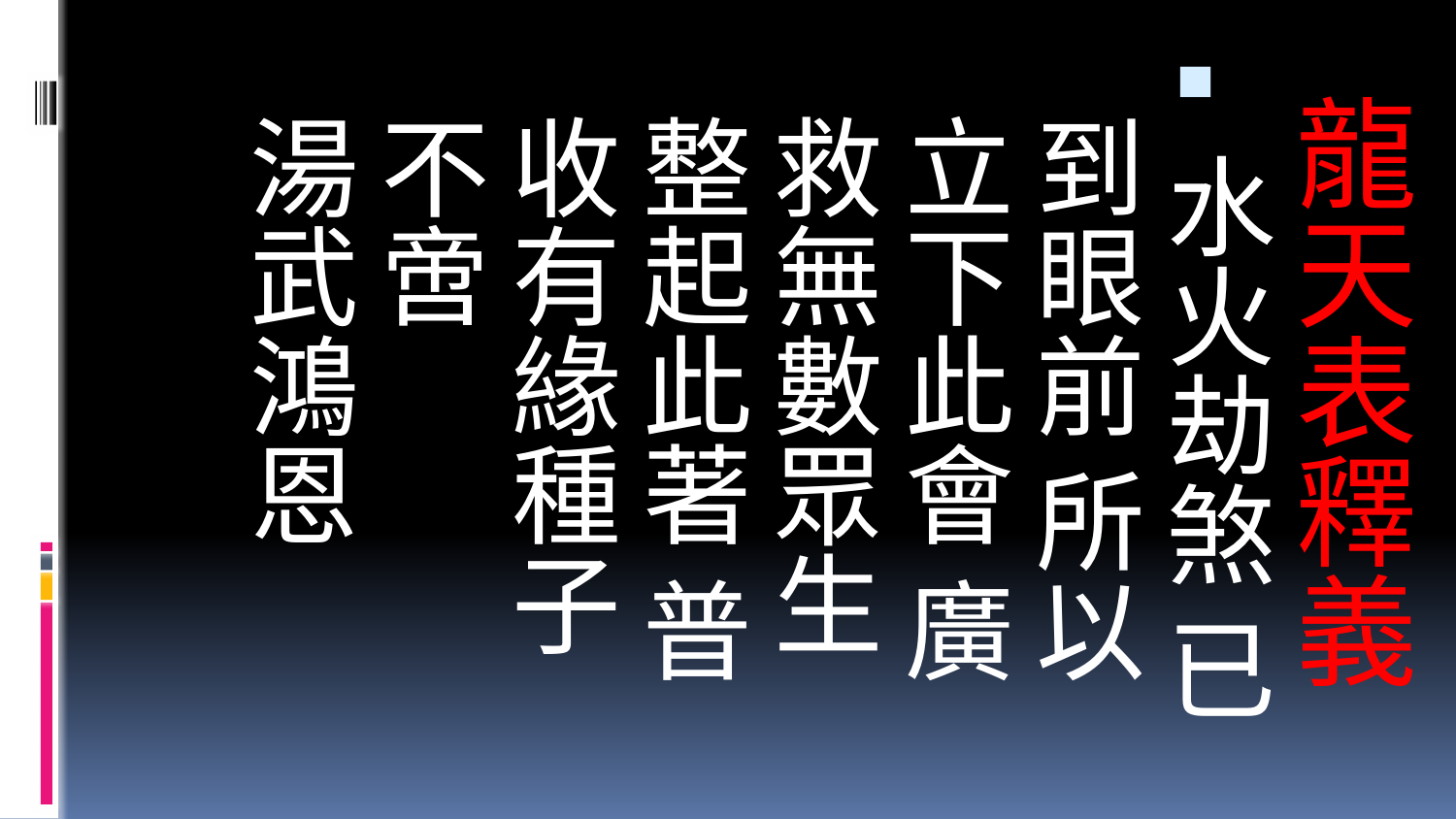

水火劫煞 已到眼前 所以立下此會 廣救無數眾生 整起此著 普收有緣種子 不啻
湯武鴻恩
# 龍天表釋義